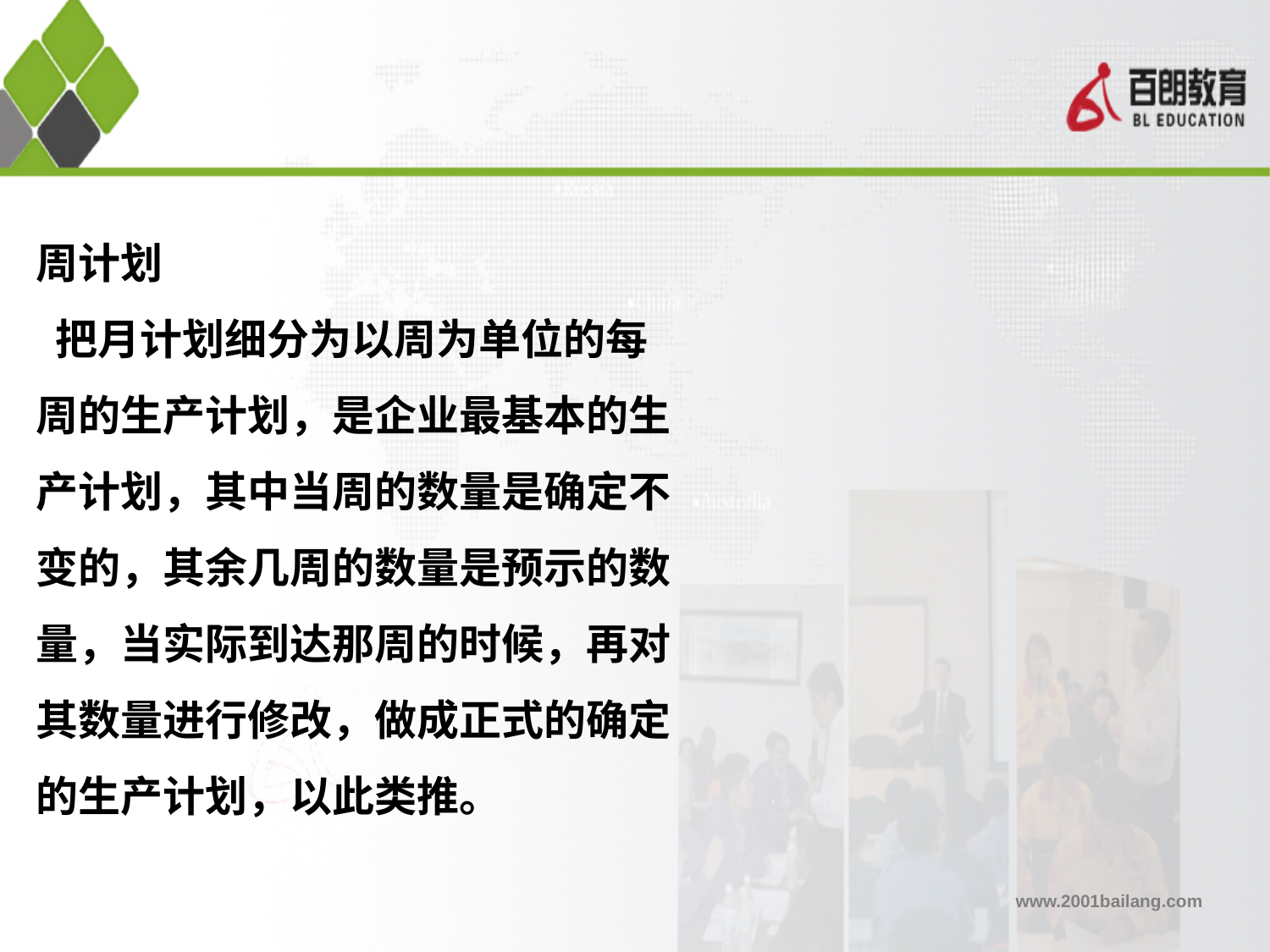

周计划
 把月计划细分为以周为单位的每周的生产计划，是企业最基本的生产计划，其中当周的数量是确定不变的，其余几周的数量是预示的数量，当实际到达那周的时候，再对其数量进行修改，做成正式的确定的生产计划，以此类推。